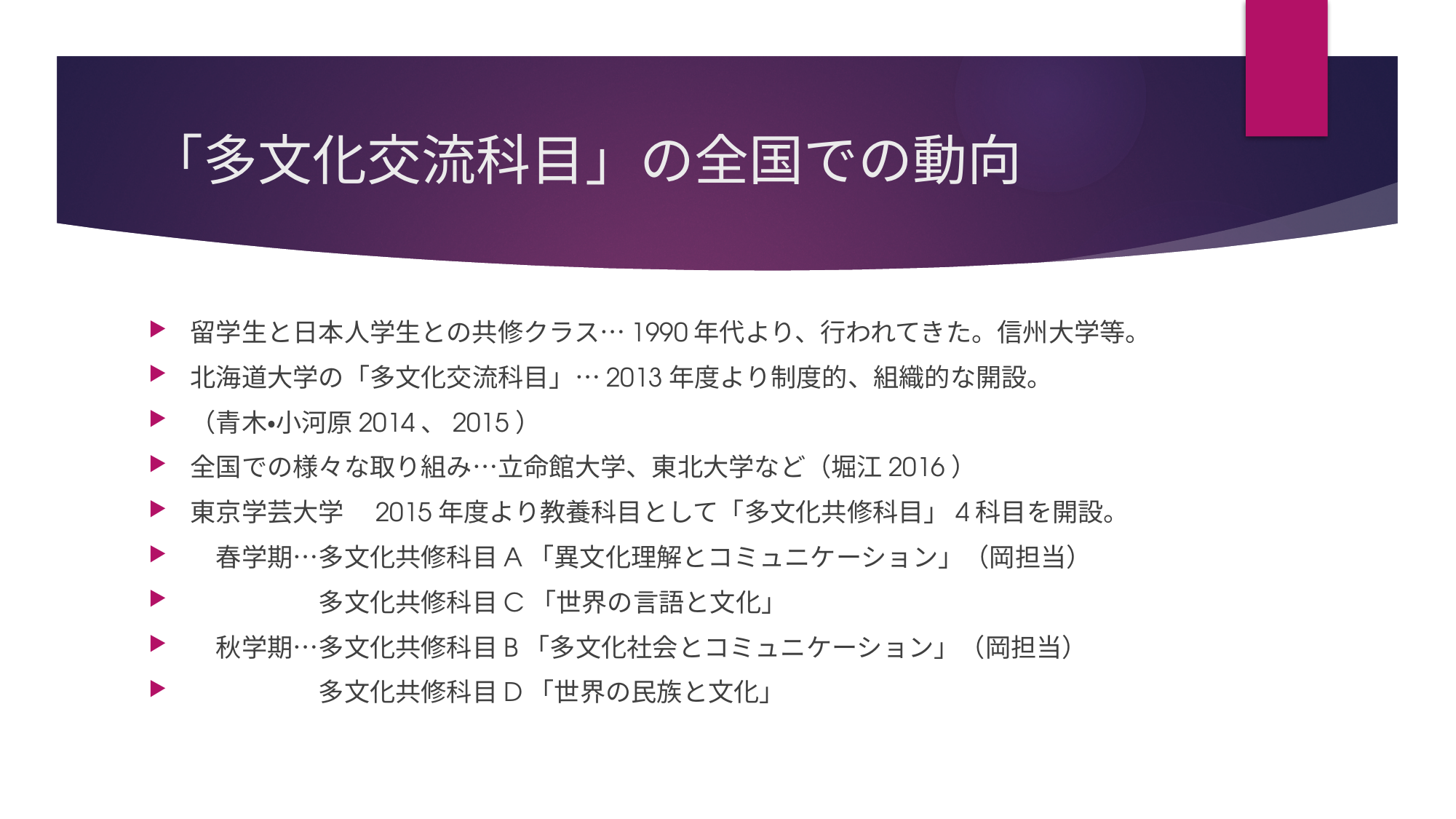

# 「多文化交流科目」の全国での動向
留学生と日本人学生との共修クラス…1990年代より、行われてきた。信州大学等。
北海道大学の「多文化交流科目」…2013年度より制度的、組織的な開設。
（青木・小河原2014、2015）
全国での様々な取り組み…立命館大学、東北大学など（堀江2016）
東京学芸大学　2015年度より教養科目として「多文化共修科目」4科目を開設。
　春学期…多文化共修科目A「異文化理解とコミュニケーション」（岡担当）
　　　　　多文化共修科目C「世界の言語と文化」
　秋学期…多文化共修科目B「多文化社会とコミュニケーション」（岡担当）
　　　　　多文化共修科目D「世界の民族と文化」